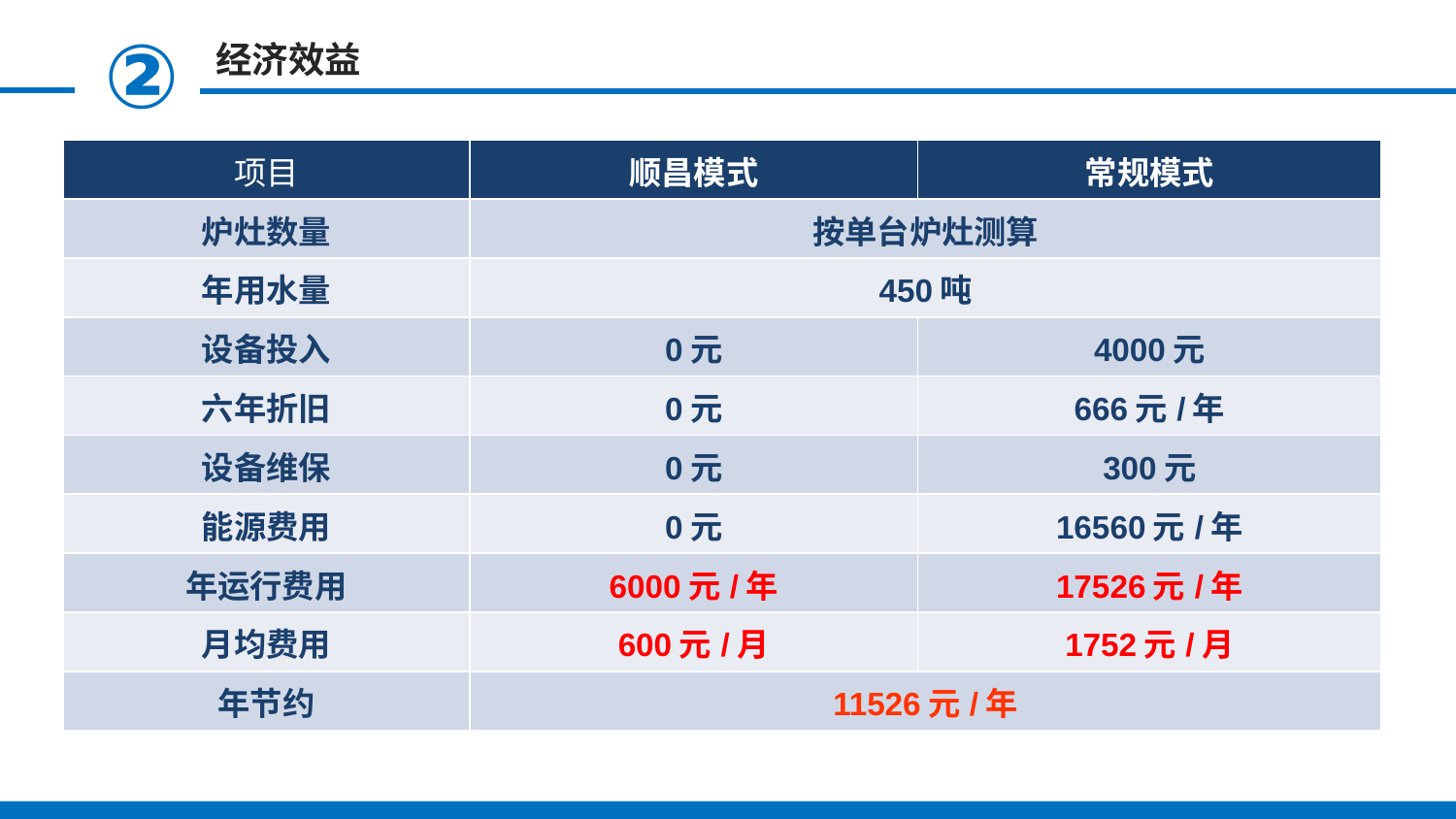

②
经济效益
| 项目 | 顺昌模式 | 常规模式 |
| --- | --- | --- |
| 炉灶数量 | 按单台炉灶测算 |  |
| 年用水量 | 450吨 |  |
| 设备投入 | 0元 | 4000元 |
| 六年折旧 | 0元 | 666元/年 |
| 设备维保 | 0元 | 300元 |
| 能源费用 | 0元 | 16560元/年 |
| 年运行费用 | 6000元/年 | 17526元/年 |
| 月均费用 | 600元/月 | 1752元/月 |
| 年节约 | 11526元/年 |  |